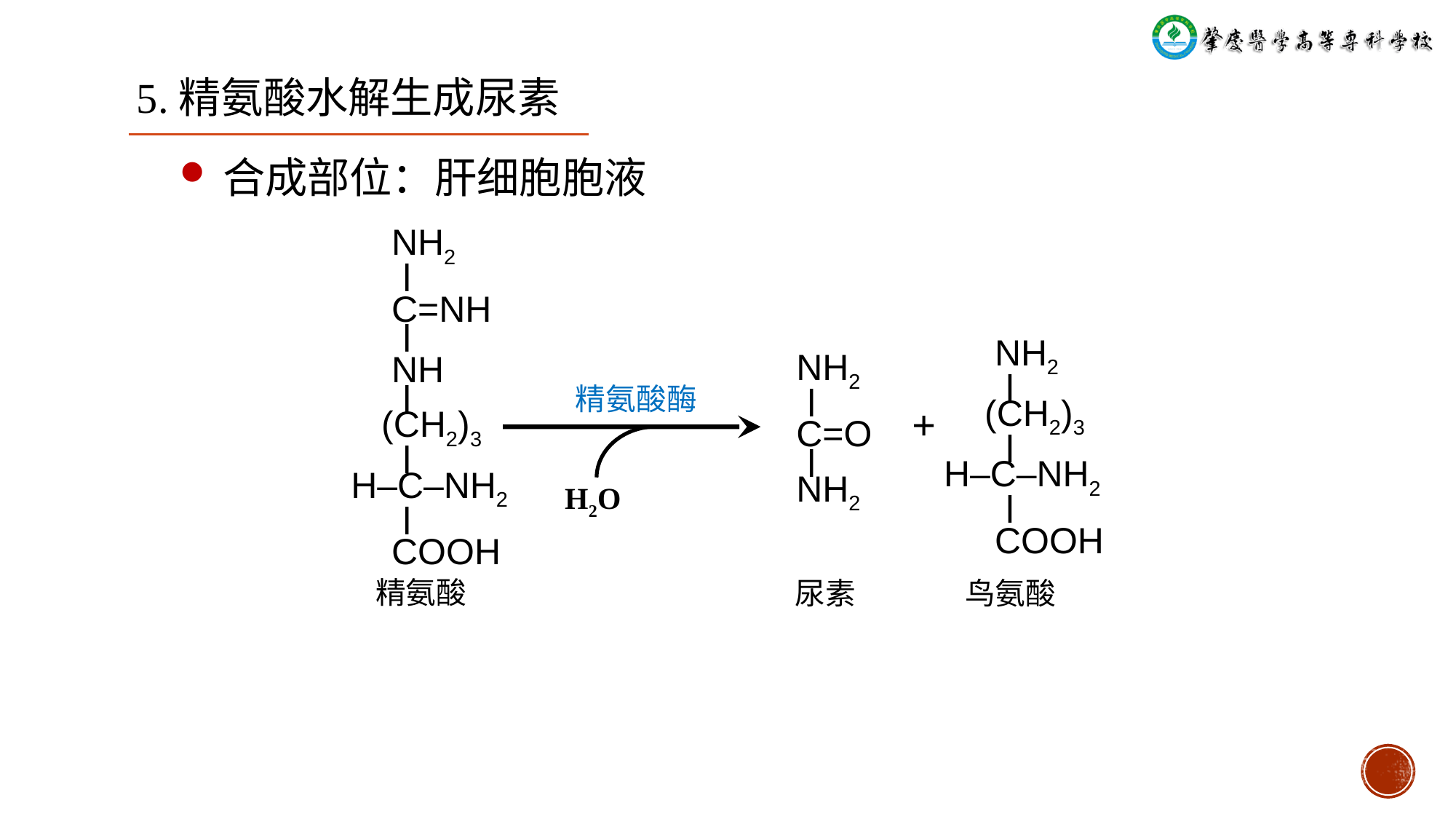

5.精氨酸水解生成尿素
合成部位：肝细胞胞液
    NH2
     ⅼ
    C=NH
     ⅼ
    NH
     ⅼ
   (CH2)3
     ⅼ
H‒C‒NH2
     ⅼ
    COOH
     NH2
      ⅼ
    (CH2)3
      ⅼ
H‒C‒NH2
      ⅼ
     COOH
NH2
 ⅼ
C=O
 ⅼ
NH2
精氨酸酶
+

H2O
精氨酸
尿素
鸟氨酸